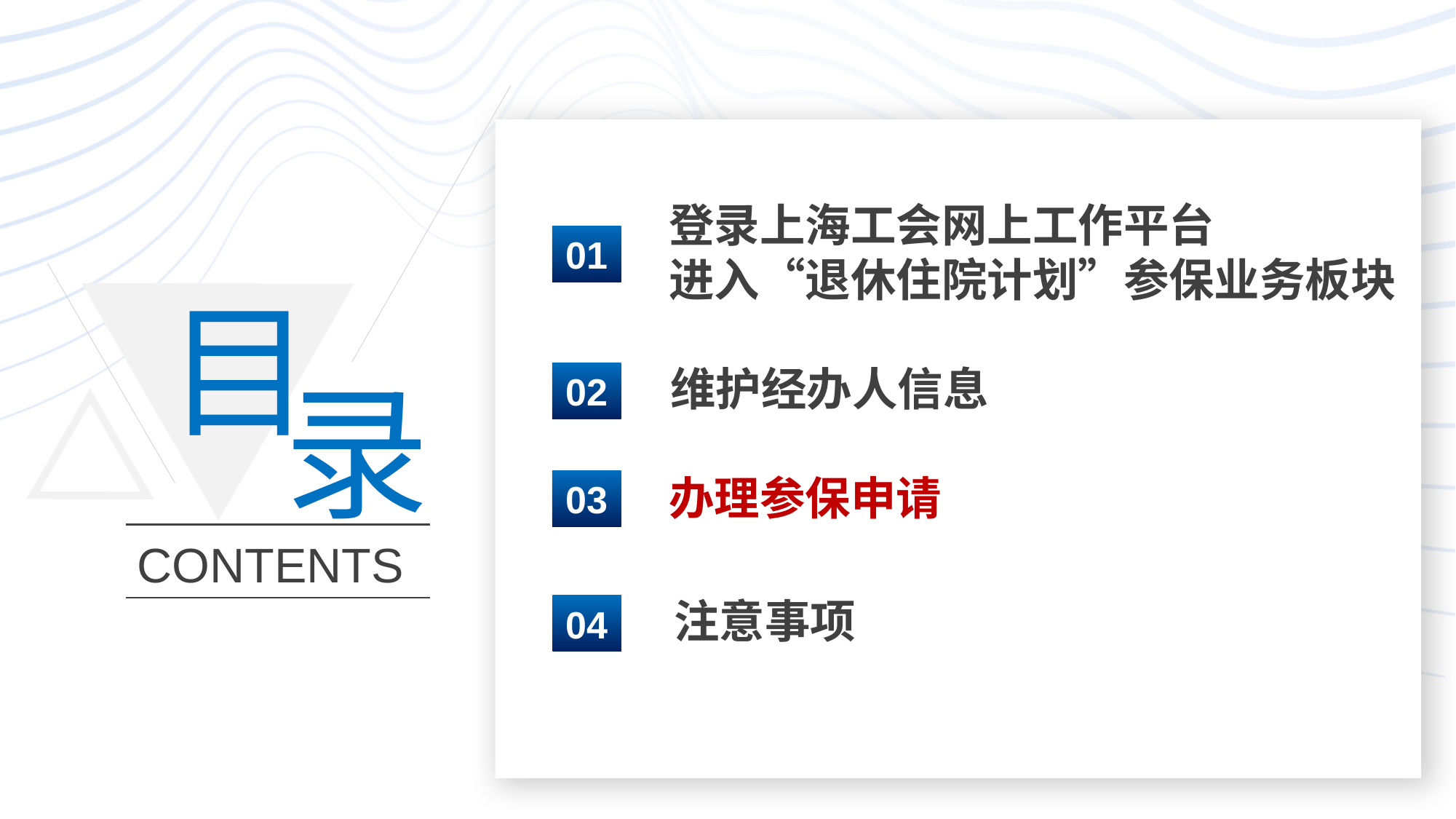

1\
登录上海工会网上工作平台
进入“退休住院计划”参保业务板块

01
目
维护经办人信息
录
02

办理参保申请
03
CONTENTS
注意事项
04